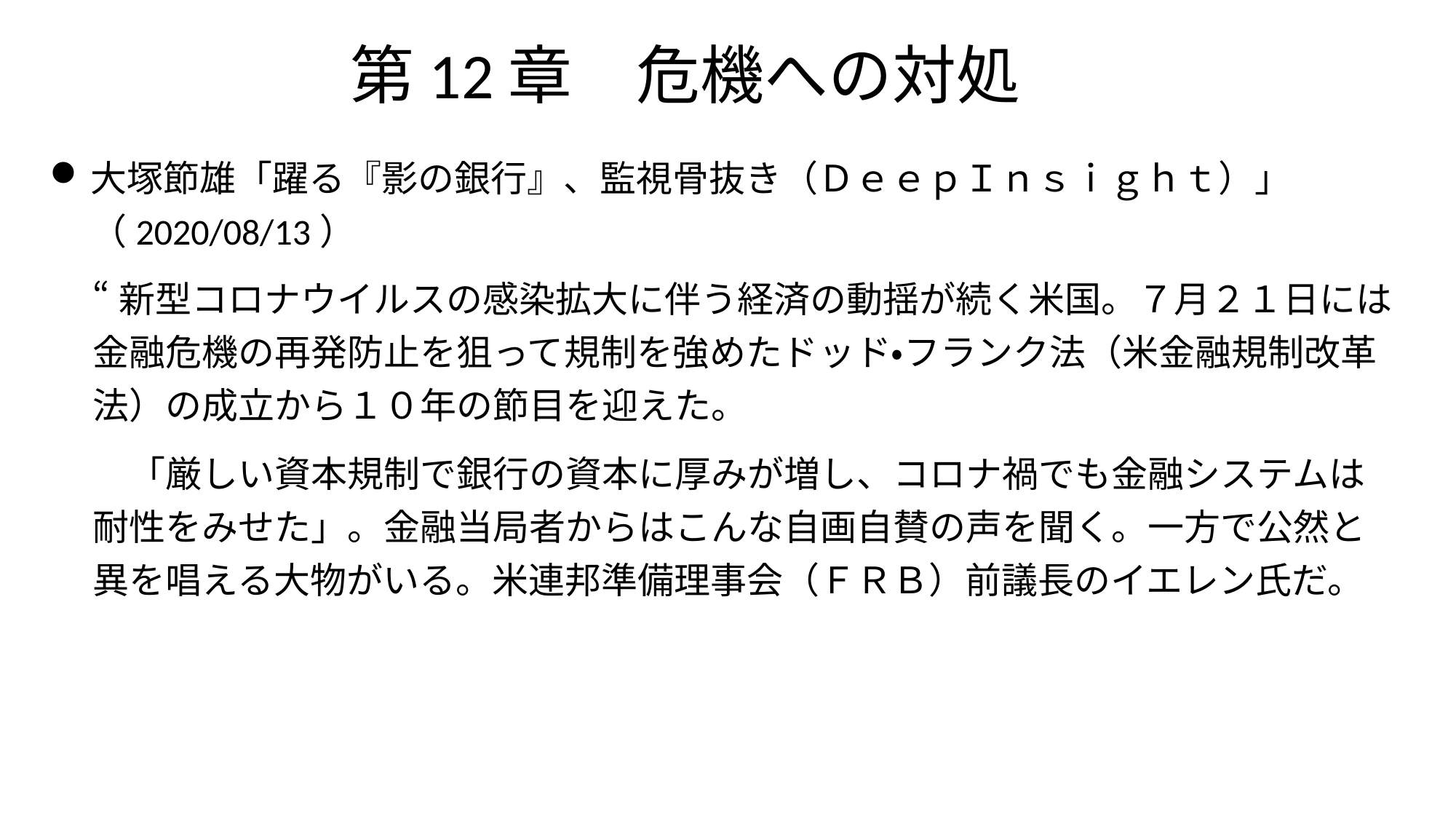

# 第12章　危機への対処
大塚節雄「躍る『影の銀行』、監視骨抜き（ＤｅｅｐＩｎｓｉｇｈｔ）」（2020/08/13）
“新型コロナウイルスの感染拡大に伴う経済の動揺が続く米国。７月２１日には金融危機の再発防止を狙って規制を強めたドッド・フランク法（米金融規制改革法）の成立から１０年の節目を迎えた。
　「厳しい資本規制で銀行の資本に厚みが増し、コロナ禍でも金融システムは耐性をみせた」。金融当局者からはこんな自画自賛の声を聞く。一方で公然と異を唱える大物がいる。米連邦準備理事会（ＦＲＢ）前議長のイエレン氏だ。